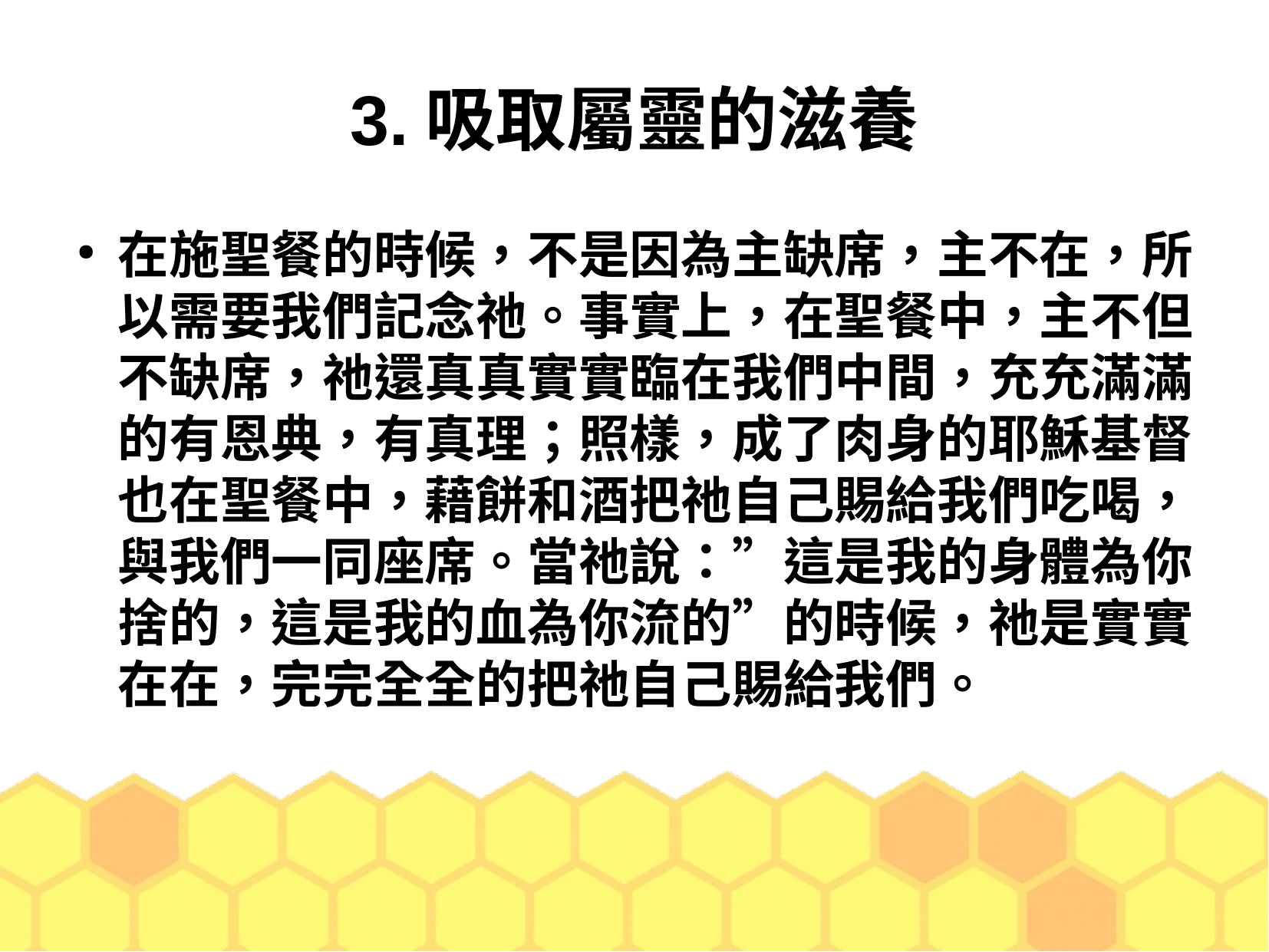

3.吸取屬靈的滋養
在施聖餐的時候，不是因為主缺席，主不在，所以需要我們記念祂。事實上，在聖餐中，主不但不缺席，祂還真真實實臨在我們中間，充充滿滿的有恩典，有真理；照樣，成了肉身的耶穌基督也在聖餐中，藉餅和酒把祂自己賜給我們吃喝，與我們一同座席。當祂說：”這是我的身體為你捨的，這是我的血為你流的”的時候，祂是實實在在，完完全全的把祂自己賜給我們。